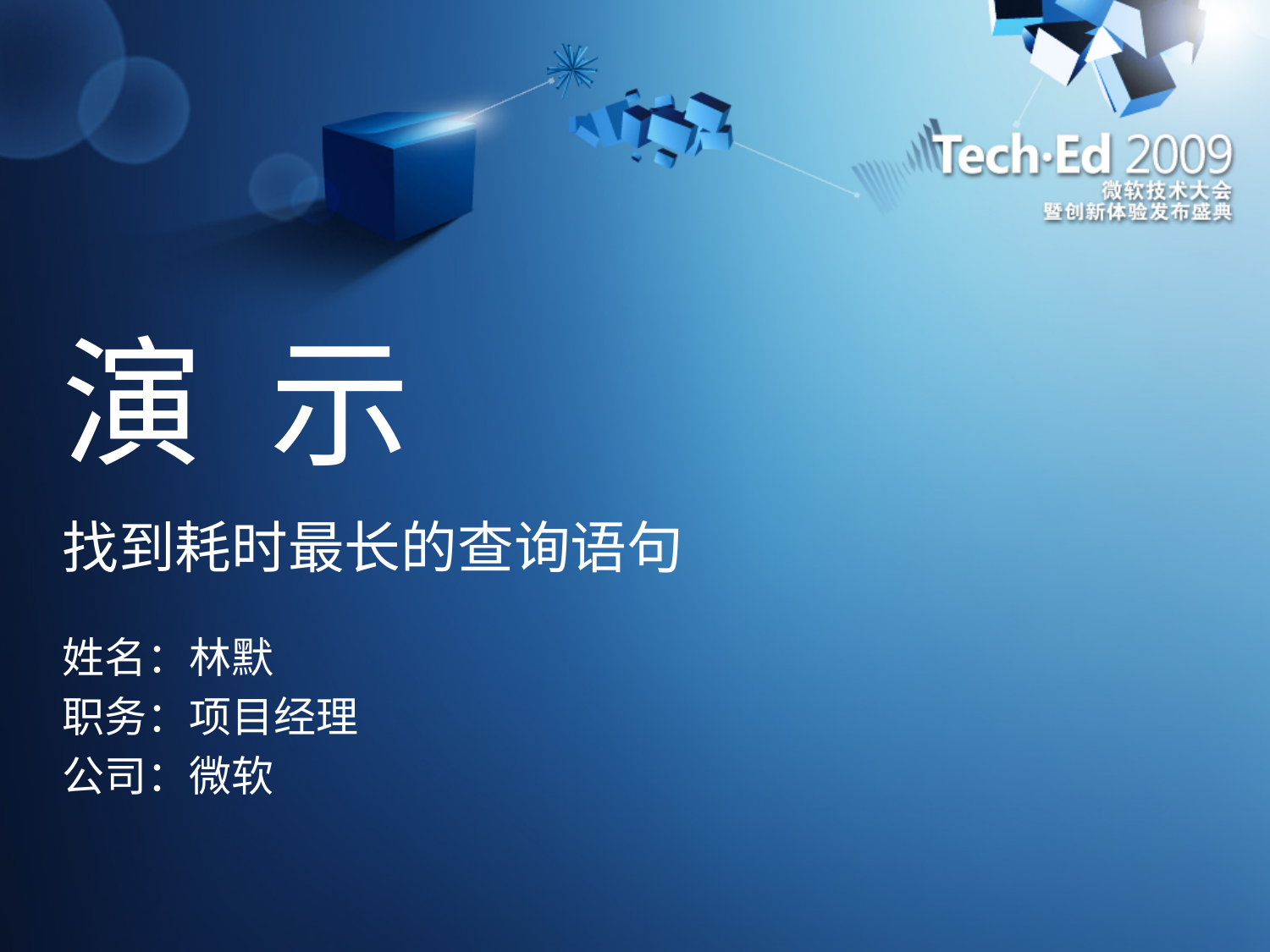

# 演 示
找到耗时最长的查询语句
姓名：林默
职务：项目经理
公司：微软